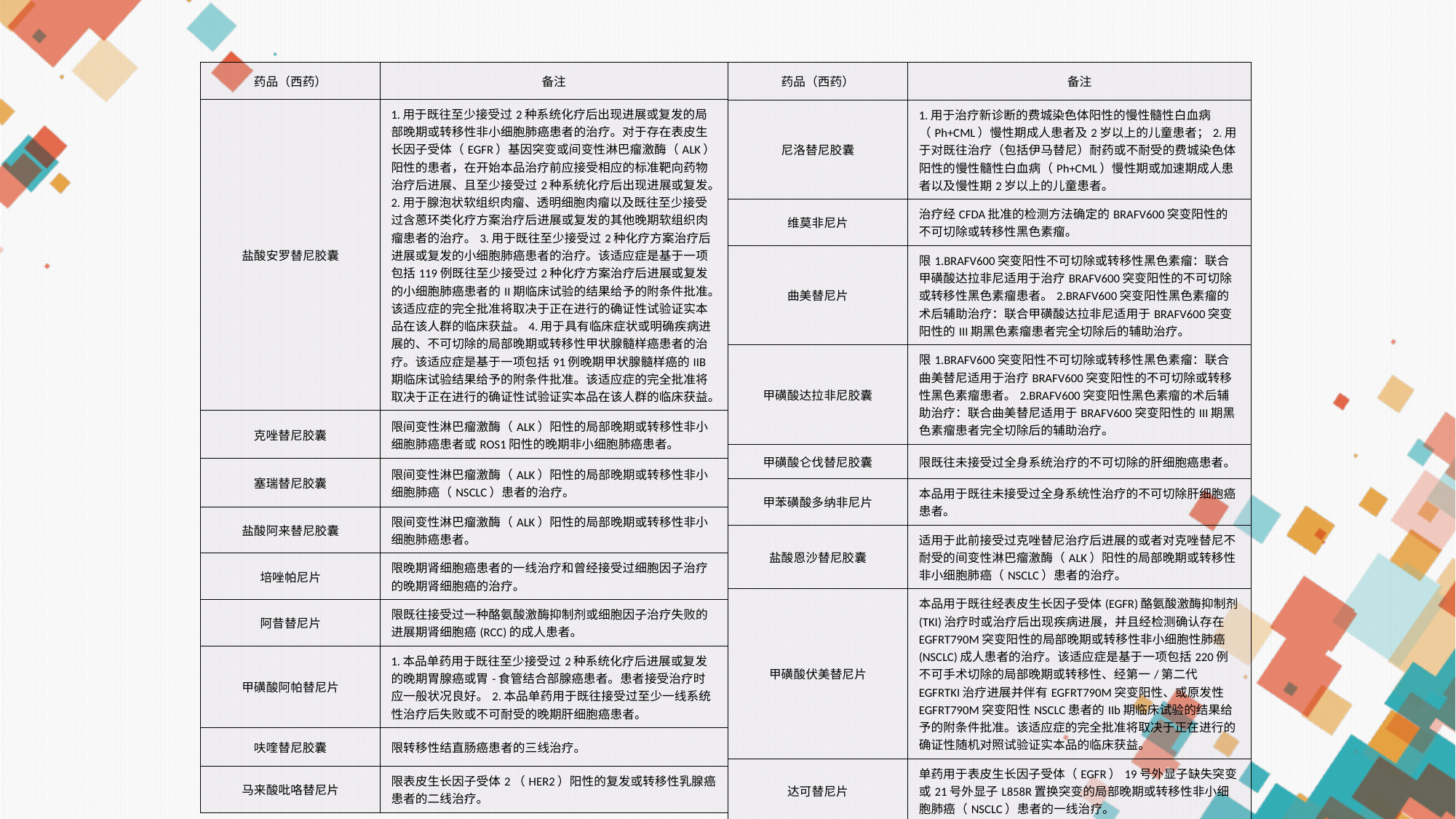

| 药品（西药） | 备注 |
| --- | --- |
| 盐酸安罗替尼胶囊 | 1.用于既往至少接受过2种系统化疗后出现进展或复发的局部晚期或转移性非小细胞肺癌患者的治疗。对于存在表皮生长因子受体（EGFR）基因突变或间变性淋巴瘤激酶（ALK）阳性的患者，在开始本品治疗前应接受相应的标准靶向药物治疗后进展、且至少接受过2种系统化疗后出现进展或复发。2.用于腺泡状软组织肉瘤、透明细胞肉瘤以及既往至少接受过含蒽环类化疗方案治疗后进展或复发的其他晚期软组织肉瘤患者的治疗。3.用于既往至少接受过2种化疗方案治疗后进展或复发的小细胞肺癌患者的治疗。该适应症是基于一项包括119例既往至少接受过2种化疗方案治疗后进展或复发的小细胞肺癌患者的II期临床试验的结果给予的附条件批准。该适应症的完全批准将取决于正在进行的确证性试验证实本品在该人群的临床获益。4.用于具有临床症状或明确疾病进展的、不可切除的局部晚期或转移性甲状腺髓样癌患者的治疗。该适应症是基于一项包括91例晚期甲状腺髓样癌的IIB期临床试验结果给予的附条件批准。该适应症的完全批准将取决于正在进行的确证性试验证实本品在该人群的临床获益。 |
| 克唑替尼胶囊 | 限间变性淋巴瘤激酶（ALK）阳性的局部晚期或转移性非小细胞肺癌患者或ROS1阳性的晚期非小细胞肺癌患者。 |
| 塞瑞替尼胶囊 | 限间变性淋巴瘤激酶（ALK）阳性的局部晚期或转移性非小细胞肺癌（NSCLC）患者的治疗。 |
| 盐酸阿来替尼胶囊 | 限间变性淋巴瘤激酶（ALK）阳性的局部晚期或转移性非小细胞肺癌患者。 |
| 培唑帕尼片 | 限晚期肾细胞癌患者的一线治疗和曾经接受过细胞因子治疗的晚期肾细胞癌的治疗。 |
| 阿昔替尼片 | 限既往接受过一种酪氨酸激酶抑制剂或细胞因子治疗失败的进展期肾细胞癌(RCC)的成人患者。 |
| 甲磺酸阿帕替尼片 | 1.本品单药用于既往至少接受过2种系统化疗后进展或复发的晚期胃腺癌或胃-食管结合部腺癌患者。患者接受治疗时应一般状况良好。2.本品单药用于既往接受过至少一线系统性治疗后失败或不可耐受的晚期肝细胞癌患者。 |
| 呋喹替尼胶囊 | 限转移性结直肠癌患者的三线治疗。 |
| 马来酸吡咯替尼片 | 限表皮生长因子受体2（HER2）阳性的复发或转移性乳腺癌患者的二线治疗。 |
| 药品（西药） | 备注 |
| --- | --- |
| 尼洛替尼胶囊 | 1.用于治疗新诊断的费城染色体阳性的慢性髓性白血病（Ph+CML）慢性期成人患者及2岁以上的儿童患者；2.用于对既往治疗（包括伊马替尼）耐药或不耐受的费城染色体阳性的慢性髓性白血病（Ph+CML）慢性期或加速期成人患者以及慢性期2岁以上的儿童患者。 |
| 维莫非尼片 | 治疗经CFDA批准的检测方法确定的BRAFV600突变阳性的不可切除或转移性黑色素瘤。 |
| 曲美替尼片 | 限1.BRAFV600突变阳性不可切除或转移性黑色素瘤：联合甲磺酸达拉非尼适用于治疗BRAFV600突变阳性的不可切除或转移性黑色素瘤患者。2.BRAFV600突变阳性黑色素瘤的术后辅助治疗：联合甲磺酸达拉非尼适用于BRAFV600突变阳性的III期黑色素瘤患者完全切除后的辅助治疗。 |
| 甲磺酸达拉非尼胶囊 | 限1.BRAFV600突变阳性不可切除或转移性黑色素瘤：联合曲美替尼适用于治疗BRAFV600突变阳性的不可切除或转移性黑色素瘤患者。2.BRAFV600突变阳性黑色素瘤的术后辅助治疗：联合曲美替尼适用于BRAFV600突变阳性的III期黑色素瘤患者完全切除后的辅助治疗。 |
| 甲磺酸仑伐替尼胶囊 | 限既往未接受过全身系统治疗的不可切除的肝细胞癌患者。 |
| 甲苯磺酸多纳非尼片 | 本品用于既往未接受过全身系统性治疗的不可切除肝细胞癌患者。 |
| 盐酸恩沙替尼胶囊 | 适用于此前接受过克唑替尼治疗后进展的或者对克唑替尼不耐受的间变性淋巴瘤激酶（ALK）阳性的局部晚期或转移性非小细胞肺癌（NSCLC）患者的治疗。 |
| 甲磺酸伏美替尼片 | 本品用于既往经表皮生长因子受体(EGFR)酪氨酸激酶抑制剂(TKI)治疗时或治疗后出现疾病进展，并且经检测确认存在EGFRT790M突变阳性的局部晚期或转移性非小细胞性肺癌(NSCLC)成人患者的治疗。该适应症是基于一项包括220例不可手术切除的局部晚期或转移性、经第一/第二代EGFRTKI治疗进展并伴有EGFRT790M突变阳性、或原发性EGFRT790M突变阳性NSCLC患者的IIb期临床试验的结果给予的附条件批准。该适应症的完全批准将取决于正在进行的确证性随机对照试验证实本品的临床获益。 |
| 达可替尼片 | 单药用于表皮生长因子受体（EGFR）19号外显子缺失突变或21号外显子L858R置换突变的局部晚期或转移性非小细胞肺癌（NSCLC）患者的一线治疗。 |